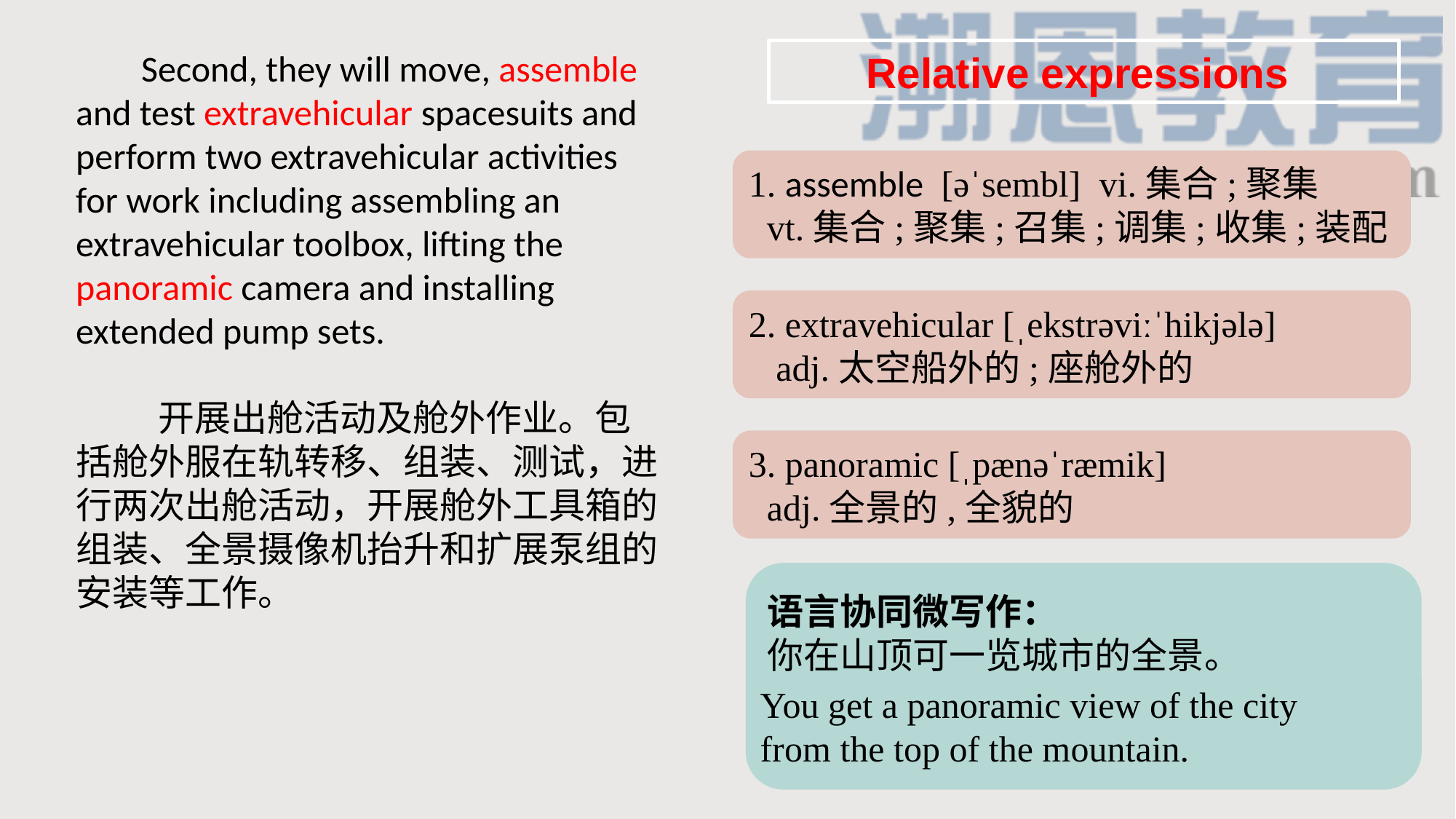

Second, they will move, assemble and test extravehicular spacesuits and perform two extravehicular activities for work including assembling an extravehicular toolbox, lifting the panoramic camera and installing extended pump sets.

         开展出舱活动及舱外作业。包括舱外服在轨转移、组装、测试，进行两次出舱活动，开展舱外工具箱的组装、全景摄像机抬升和扩展泵组的安装等工作。
Relative expressions
1. assemble  [əˈsembl]  vi.集合;聚集
  vt.集合;聚集;召集;调集;收集;装配
2. extravehicular [ˌekstrəviːˈhikjələ]
   adj.太空船外的;座舱外的
3. panoramic [ˌpænəˈræmik]
  adj.全景的,全貌的

语言协同微写作：
你在山顶可一览城市的全景。

You get a panoramic view of the city from the top of the mountain.